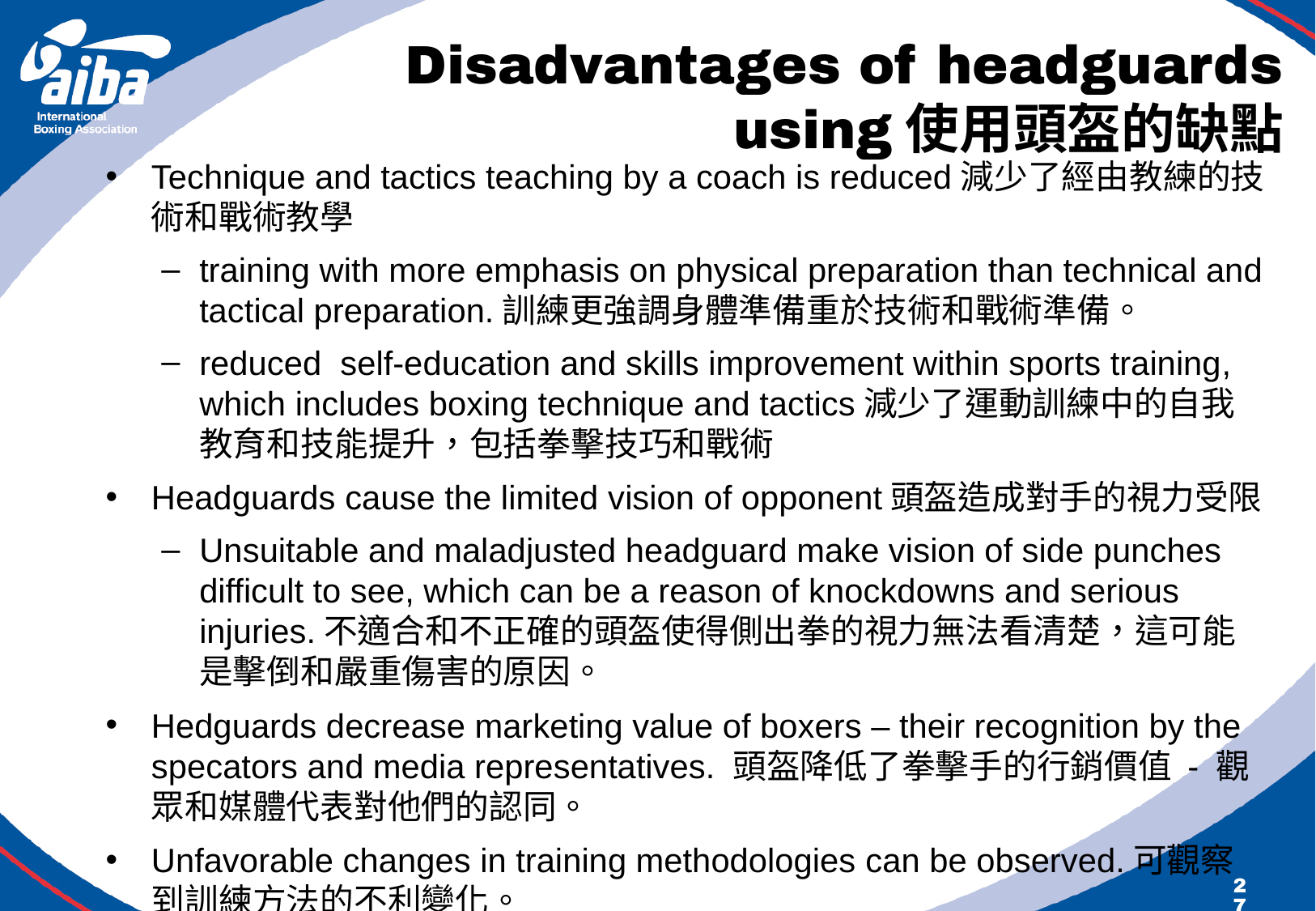

# Disadvantages of headguards using使用頭盔的缺點
Technique and tactics teaching by a coach is reduced減少了經由教練的技術和戰術教學
training with more emphasis on physical preparation than technical and tactical preparation.訓練更強調身體準備重於技術和戰術準備。
reduced  self-education and skills improvement within sports training, which includes boxing technique and tactics減少了運動訓練中的自我教育和技能提升，包括拳擊技巧和戰術
Headguards cause the limited vision of opponent頭盔造成對手的視力受限
Unsuitable and maladjusted headguard make vision of side punches difficult to see, which can be a reason of knockdowns and serious injuries.不適合和不正確的頭盔使得側出拳的視力無法看清楚，這可能是擊倒和嚴重傷害的原因。
Hedguards decrease marketing value of boxers – their recognition by the specators and media representatives. 頭盔降低了拳擊手的行銷價值 - 觀眾和媒體代表對他們的認同。
Unfavorable changes in training methodologies can be observed.可觀察到訓練方法的不利變化。
simplification of methods, forms and training means簡化方法、形式和訓練手段
273